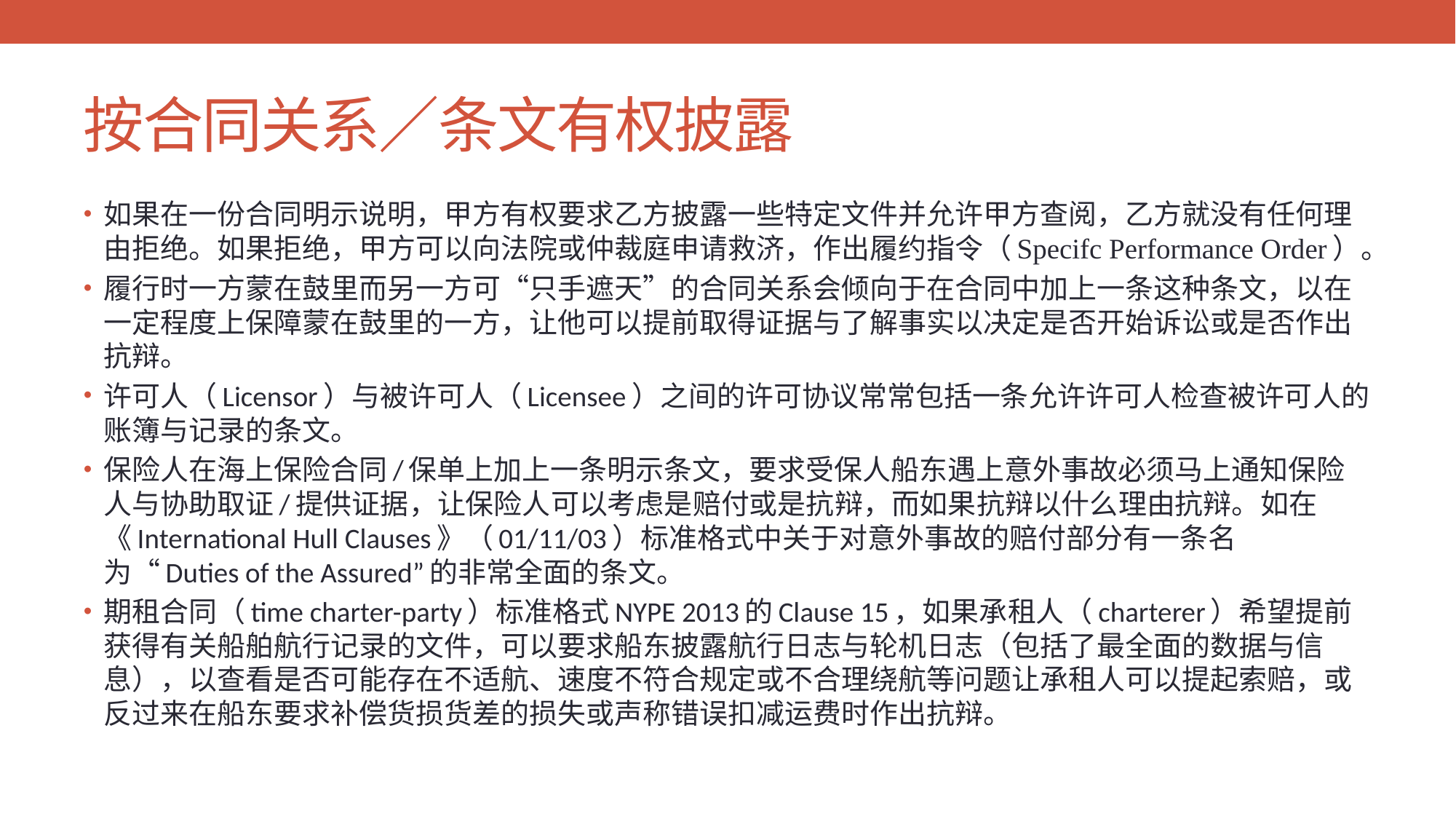

# 按合同关系／条文有权披露
如果在一份合同明示说明，甲方有权要求乙方披露一些特定文件并允许甲方查阅，乙方就没有任何理由拒绝。如果拒绝，甲方可以向法院或仲裁庭申请救济，作出履约指令（Specifc Performance Order）。
履行时一方蒙在鼓里而另一方可“只手遮天”的合同关系会倾向于在合同中加上一条这种条文，以在一定程度上保障蒙在鼓里的一方，让他可以提前取得证据与了解事实以决定是否开始诉讼或是否作出抗辩。
许可人（Licensor）与被许可人（Licensee）之间的许可协议常常包括一条允许许可人检查被许可人的账簿与记录的条文。
保险人在海上保险合同/保单上加上一条明示条文，要求受保人船东遇上意外事故必须马上通知保险人与协助取证/提供证据，让保险人可以考虑是赔付或是抗辩，而如果抗辩以什么理由抗辩。如在《International Hull Clauses》（01/11/03）标准格式中关于对意外事故的赔付部分有一条名为“Duties of the Assured”的非常全面的条文。
期租合同（time charter-party）标准格式NYPE 2013的Clause 15，如果承租人（charterer）希望提前获得有关船舶航行记录的文件，可以要求船东披露航行日志与轮机日志（包括了最全面的数据与信息），以查看是否可能存在不适航、速度不符合规定或不合理绕航等问题让承租人可以提起索赔，或反过来在船东要求补偿货损货差的损失或声称错误扣减运费时作出抗辩。